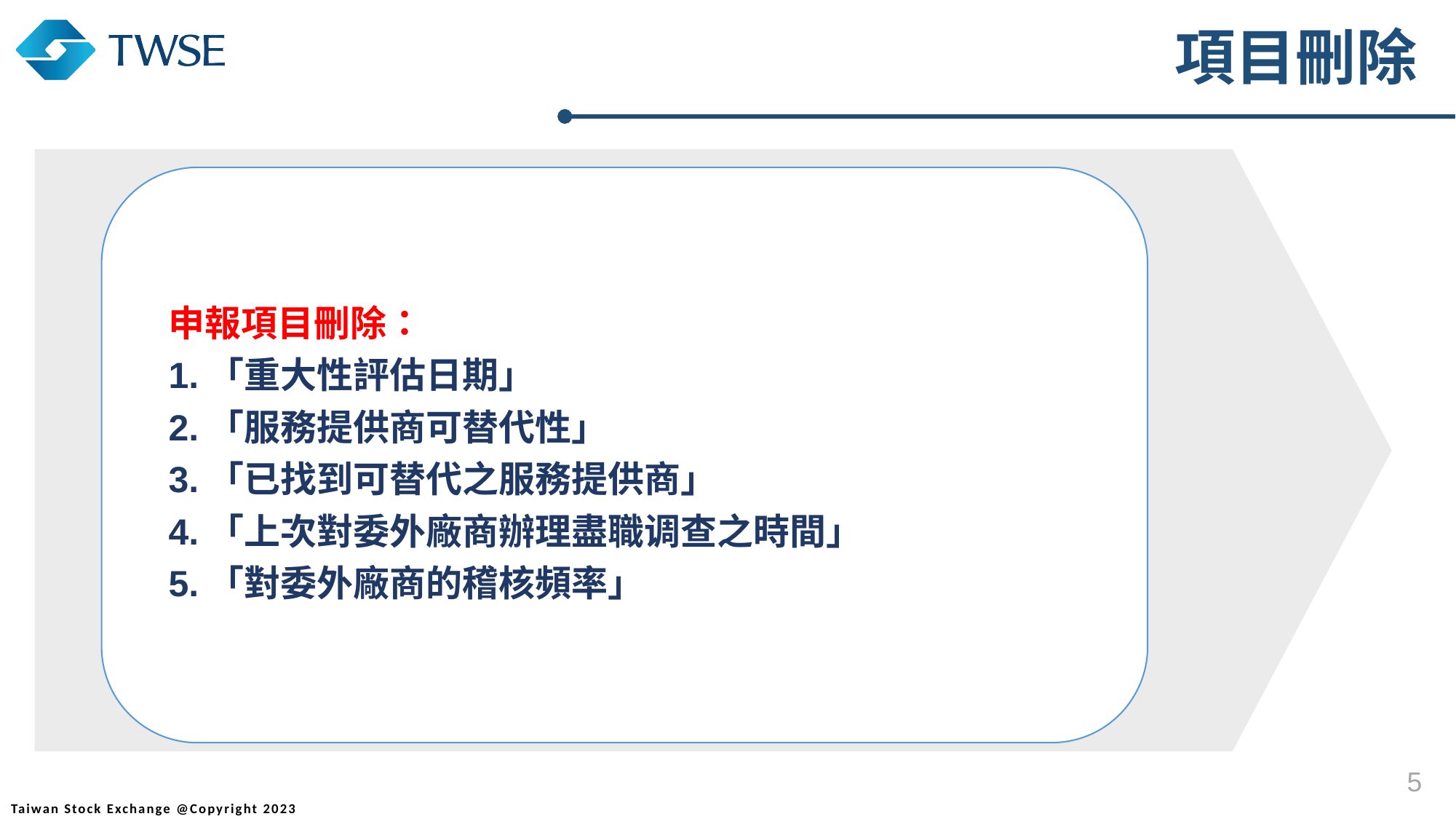

項目刪除

申報項目刪除：
1.「重大性評估日期」
2.「服務提供商可替代性」
3.「已找到可替代之服務提供商」
4.「上次對委外廠商辦理盡職调查之時間」
5.「對委外廠商的稽核頻率」
5